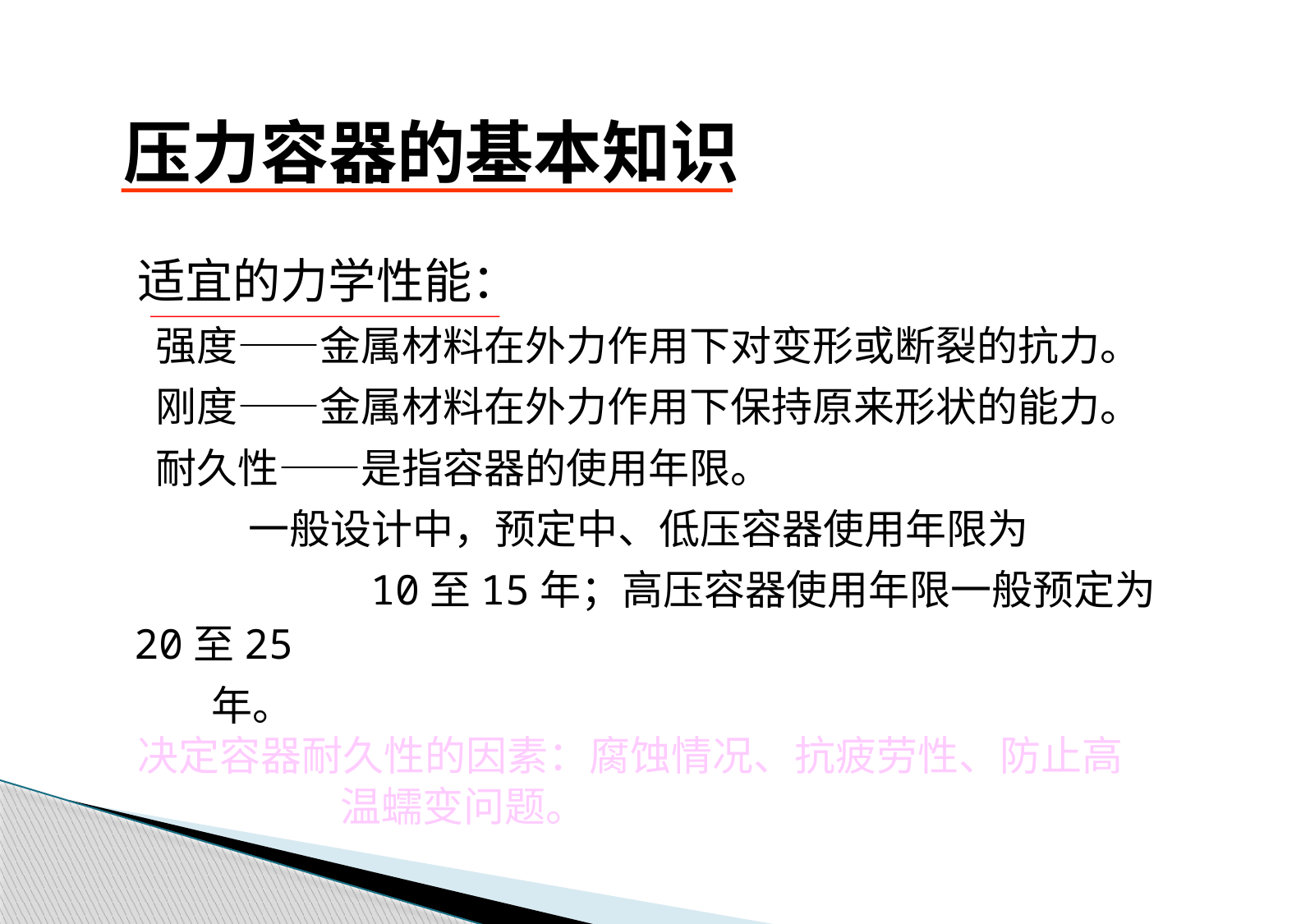

# 压力容器的基本知识

   适宜的力学性能：
     强度——金属材料在外力作用下对变形或断裂的抗力。
     刚度——金属材料在外力作用下保持原来形状的能力。
     耐久性——是指容器的使用年限。
               一般设计中，预定中、低压容器使用年限为
           10至15年；高压容器使用年限一般预定为20至25
           年。
   决定容器耐久性的因素：腐蚀情况、抗疲劳性、防止高
                         温蠕变问题。